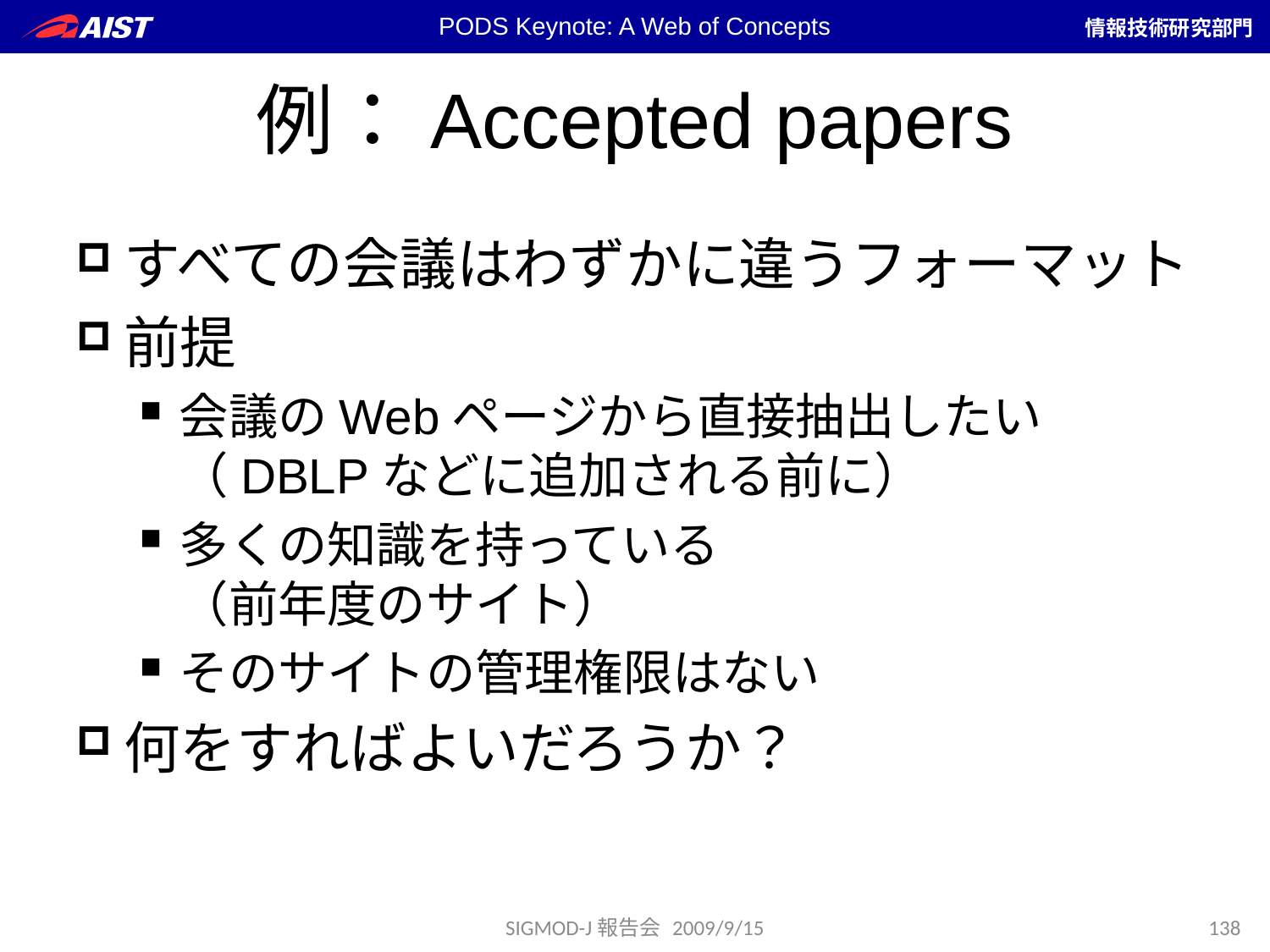

PODS Keynote: A Web of Concepts
# 例：Accepted papers
すべての会議はわずかに違うフォーマット
前提
会議のWebページから直接抽出したい
（DBLPなどに追加される前に）
多くの知識を持っている
（前年度のサイト）
そのサイトの管理権限はない
何をすればよいだろうか？
SIGMOD-J報告会 2009/9/15
138